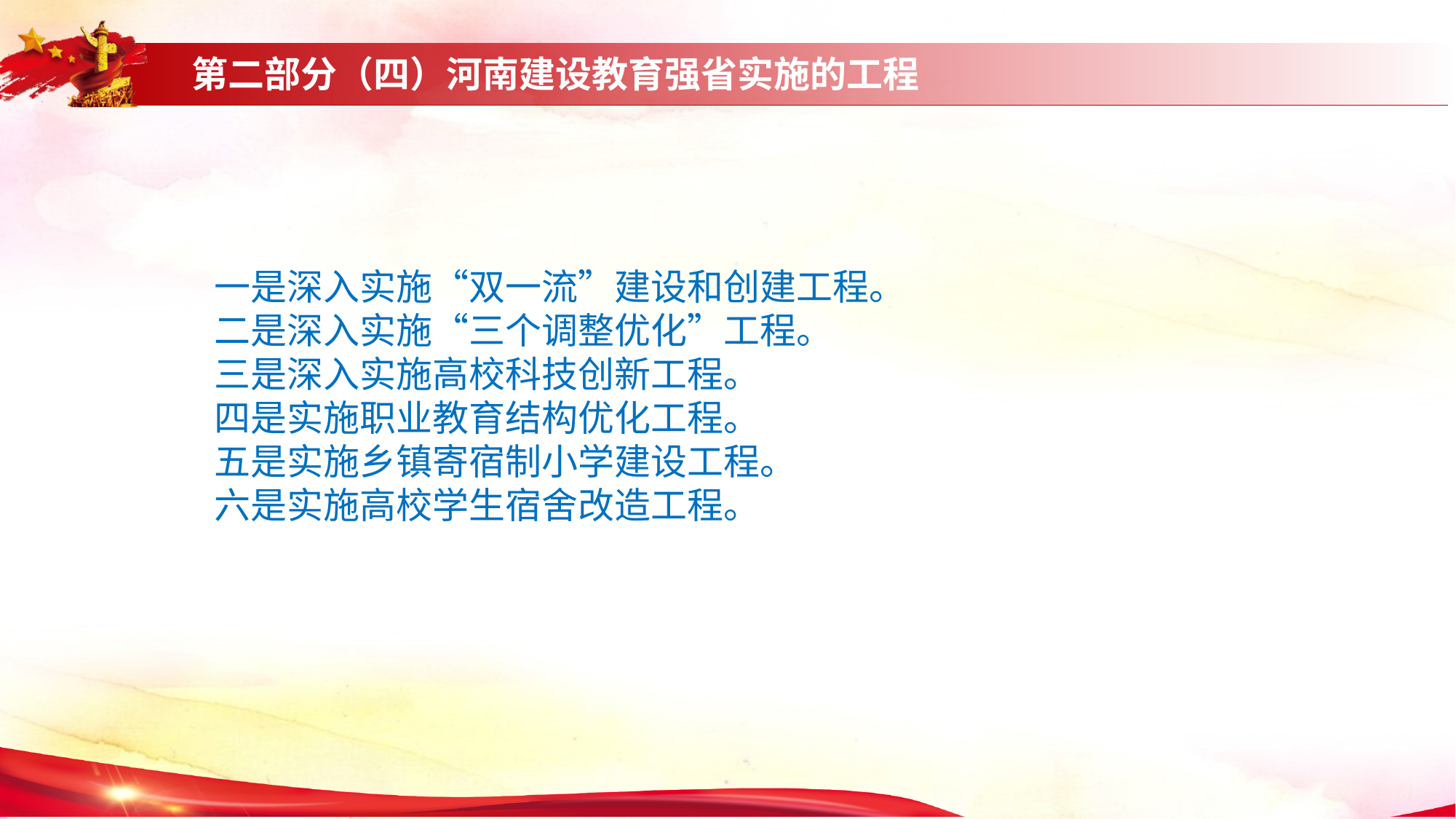

第二部分（四）河南建设教育强省实施的工程

一是深入实施“双一流”建设和创建工程。
二是深入实施“三个调整优化”工程。
三是深入实施高校科技创新工程。
四是实施职业教育结构优化工程。
五是实施乡镇寄宿制小学建设工程。
六是实施高校学生宿舍改造工程。